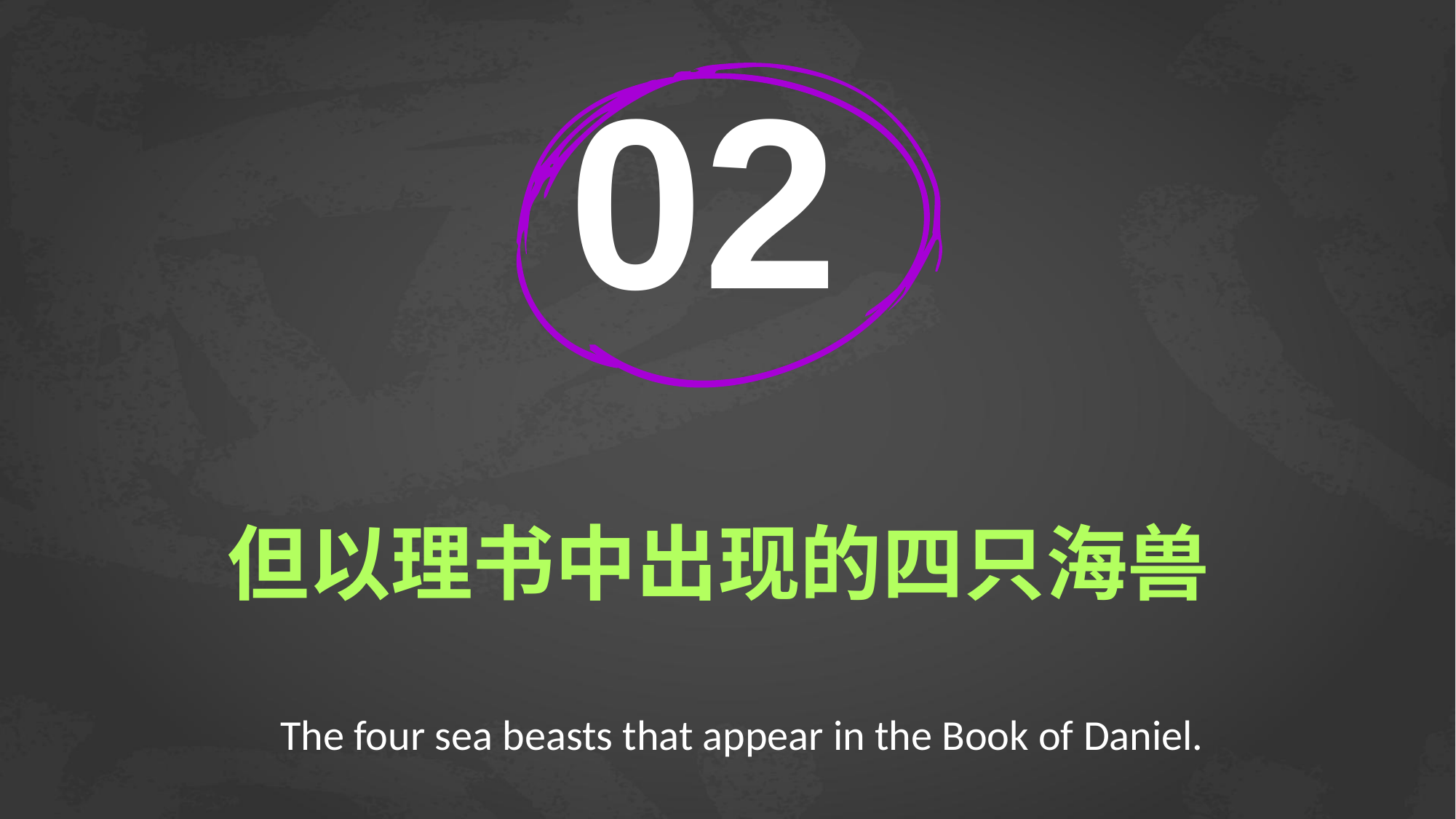

02
# 但以理书中出现的四只海兽
The four sea beasts that appear in the Book of Daniel.